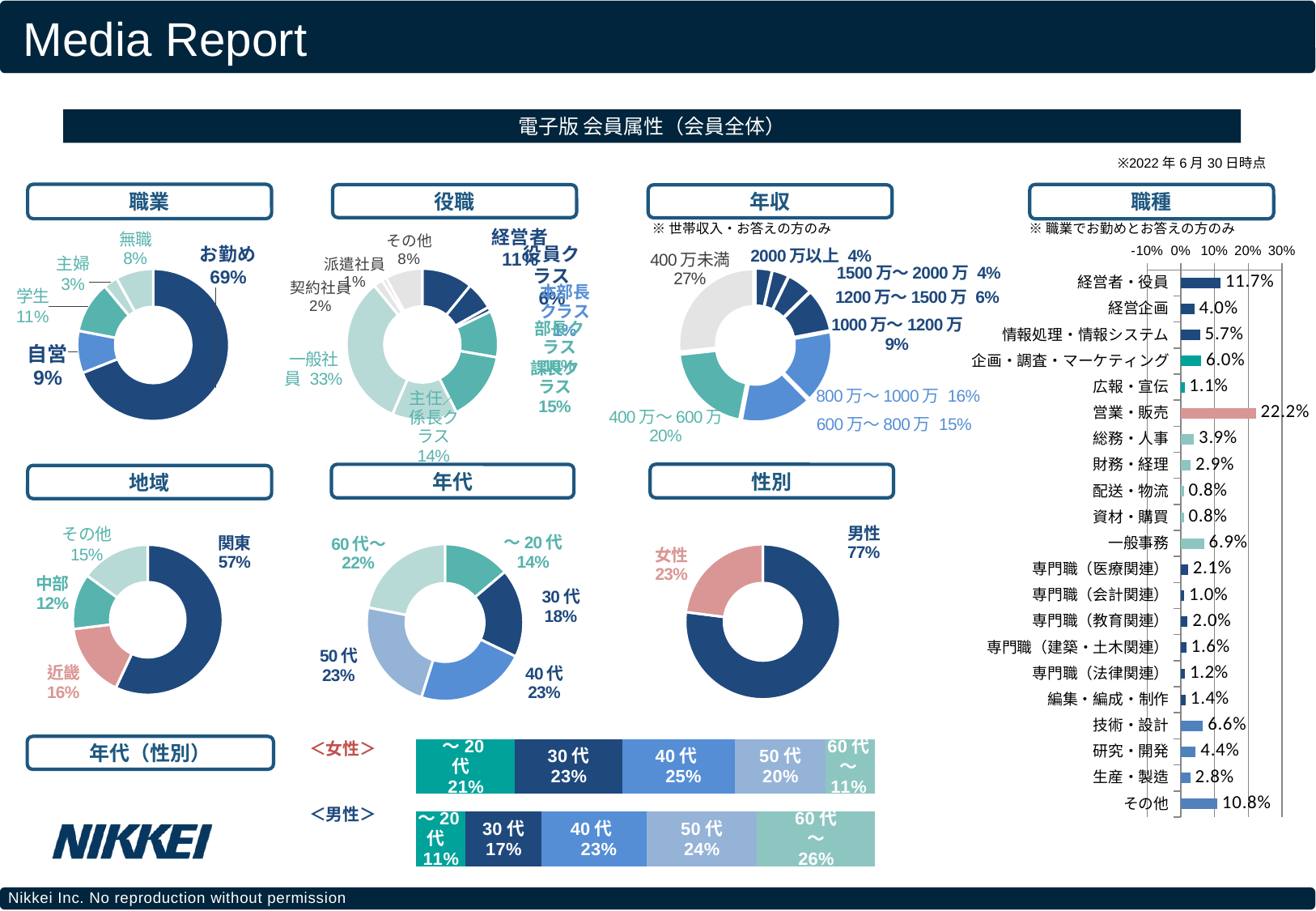

# Media Report
電子版 会員属性（会員全体）
| ※2022年6月30日時点 |
| --- |
職業
職種
役職
年収

### Chart

| Category | 割合 |
|---|---|
| 経営者 | 0.11 |
| 役員クラス | 0.06 |
| 本部長クラス | 0.01 |
| 部長クラス | 0.1 |
| 課長クラス | 0.15 |
| 主任／係長クラス | 0.14 |
| 一般社員 | 0.33 |
| 契約社員 | 0.02 |
| 派遣社員 | 0.01 |
| その他 | 0.08 |

### Chart

| Category | 割合 |
|---|---|
| 2000万以上 | 0.036 |
| 1500万～2000万 | 0.036 |
| 1200万～1500万 | 0.055 |
| 1000万～1200万 | 0.093 |
| 800万～1000万 | 0.156 |
| 600万～800万 | 0.154 |
| 400万～600万 | 0.202 |
| 400万未満 | 0.267 |
※世帯収入・お答えの方のみ
※職業でお勤めとお答えの方のみ

### Chart

| Category | 割合 |
|---|---|
| お勤め | 0.69 |
| 自営 | 0.09 |
| 学生 | 0.11 |
| 主婦 | 0.03 |
| 無職 | 0.08 |

### Chart

| Category | 割合 |
|---|---|
| 経営者・役員 | 0.11717966221184617 |
| 経営企画 | 0.040129696763846985 |
| 情報処理・情報システム | 0.05664557529579546 |
| 企画・調査・マーケティング | 0.060419171898916414 |
| 広報・宣伝 | 0.010742893480421603 |
| 営業・販売 | 0.22235148008992156 |
| 総務・人事 | 0.03872879635265492 |
| 財務・経理 | 0.029089219886453334 |
| 配送・物流 | 0.008329456704383443 |
| 資材・購買 | 0.008382818012917865 |
| 一般事務 | 0.06881748904709324 |
| 専門職（医療関連） | 0.020999778362365797 |
| 専門職（会計関連） | 0.010210387476167312 |
| 専門職（教育関連） | 0.020163932139471846 |
| 専門職（建築・土木関連） | 0.01596455214916545 |
| 専門職（法律関連） | 0.012174792162131583 |
| 編集・編成・制作 | 0.014222006513622302 |
| 技術・設計 | 0.06559654732406323 |
| 研究・開発 | 0.044028836362565514 |
| 生産・製造 | 0.02793165589882696 |
| その他 | 0.10789125186736903 |
性別
年代
地域

### Chart

| Category | 割合 |
|---|---|
| 〜20代 | 0.13821982796960272 |
| 30代 | 0.18304090631679343 |
| 40代 | 0.22770029335172176 |
| 50代 | 0.23188207454533125 |
| 60代〜 | 0.21915689781655082 |

### Chart

| Category | 割合 |
|---|---|
| 関東 | 0.57 |
| 近畿 | 0.16 |
| 中部 | 0.12 |
| その他 | 0.15 |

### Chart

| Category | 割合 |
|---|---|
| 男性 | 0.77 |
| 女性 | 0.23 |

### Chart

| Category | 〜20代   | 30代 | 40代   | 50代 | 60代～ |
|---|---|---|---|---|---|
| 男性 | 0.10668876318241323 | 0.16635174656515167 | 0.22885121781571124 | 0.24077778215081663 | 0.2573304902859072 |
| 女性 | 0.2146192165631073 | 0.23461373533033913 | 0.24571597729431774 | 0.19747364091136227 | 0.10757742990087356 |
＜女性＞
年代（性別）
＜男性＞